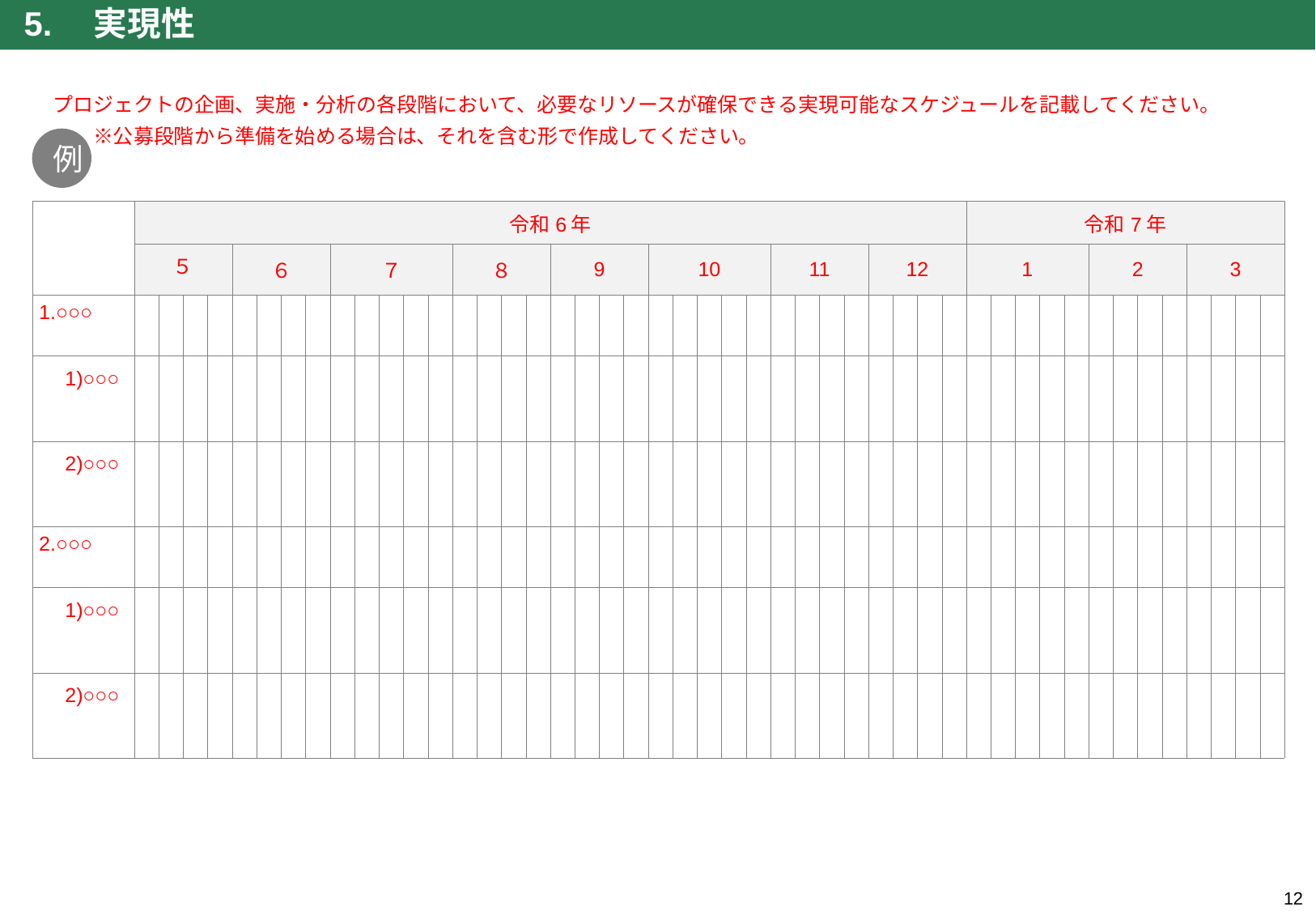

# 5.　実現性
プロジェクトの企画、実施・分析の各段階において、必要なリソースが確保できる実現可能なスケジュールを記載してください。
　　※公募段階から準備を始める場合は、それを含む形で作成してください。
例
|  | 令和6年 |  |  |  |  |  |  |  |  |  |  |  |  |  |  |  |  |  |  |  |  |  |  |  |  |  |  |  |  |  |  |  |  |  | 令和7年 |  |  |  |  |  |  |  |  |  |  |  |  |
| --- | --- | --- | --- | --- | --- | --- | --- | --- | --- | --- | --- | --- | --- | --- | --- | --- | --- | --- | --- | --- | --- | --- | --- | --- | --- | --- | --- | --- | --- | --- | --- | --- | --- | --- | --- | --- | --- | --- | --- | --- | --- | --- | --- | --- | --- | --- | --- |
|  | ５ |  |  |  | ６ |  |  |  | ７ |  |  |  |  | ８ |  |  |  | 9 |  |  |  | 10 |  |  |  |  | 11 |  |  |  | 12 |  |  |  | 1 |  |  |  |  | 2 |  |  |  | 3 |  |  |  |
| 1.○○○ |  |  |  |  |  |  |  |  |  |  |  |  |  |  |  |  |  |  |  |  |  |  |  |  |  |  |  |  |  |  |  |  |  |  |  |  |  |  |  |  |  |  |  |  |  |  |  |
| 1)○○○ |  |  |  |  |  |  |  |  |  |  |  |  |  |  |  |  |  |  |  |  |  |  |  |  |  |  |  |  |  |  |  |  |  |  |  |  |  |  |  |  |  |  |  |  |  |  |  |
| 2)○○○ |  |  |  |  |  |  |  |  |  |  |  |  |  |  |  |  |  |  |  |  |  |  |  |  |  |  |  |  |  |  |  |  |  |  |  |  |  |  |  |  |  |  |  |  |  |  |  |
| 2.○○○ |  |  |  |  |  |  |  |  |  |  |  |  |  |  |  |  |  |  |  |  |  |  |  |  |  |  |  |  |  |  |  |  |  |  |  |  |  |  |  |  |  |  |  |  |  |  |  |
| 1)○○○ |  |  |  |  |  |  |  |  |  |  |  |  |  |  |  |  |  |  |  |  |  |  |  |  |  |  |  |  |  |  |  |  |  |  |  |  |  |  |  |  |  |  |  |  |  |  |  |
| 2)○○○ |  |  |  |  |  |  |  |  |  |  |  |  |  |  |  |  |  |  |  |  |  |  |  |  |  |  |  |  |  |  |  |  |  |  |  |  |  |  |  |  |  |  |  |  |  |  |  |
12